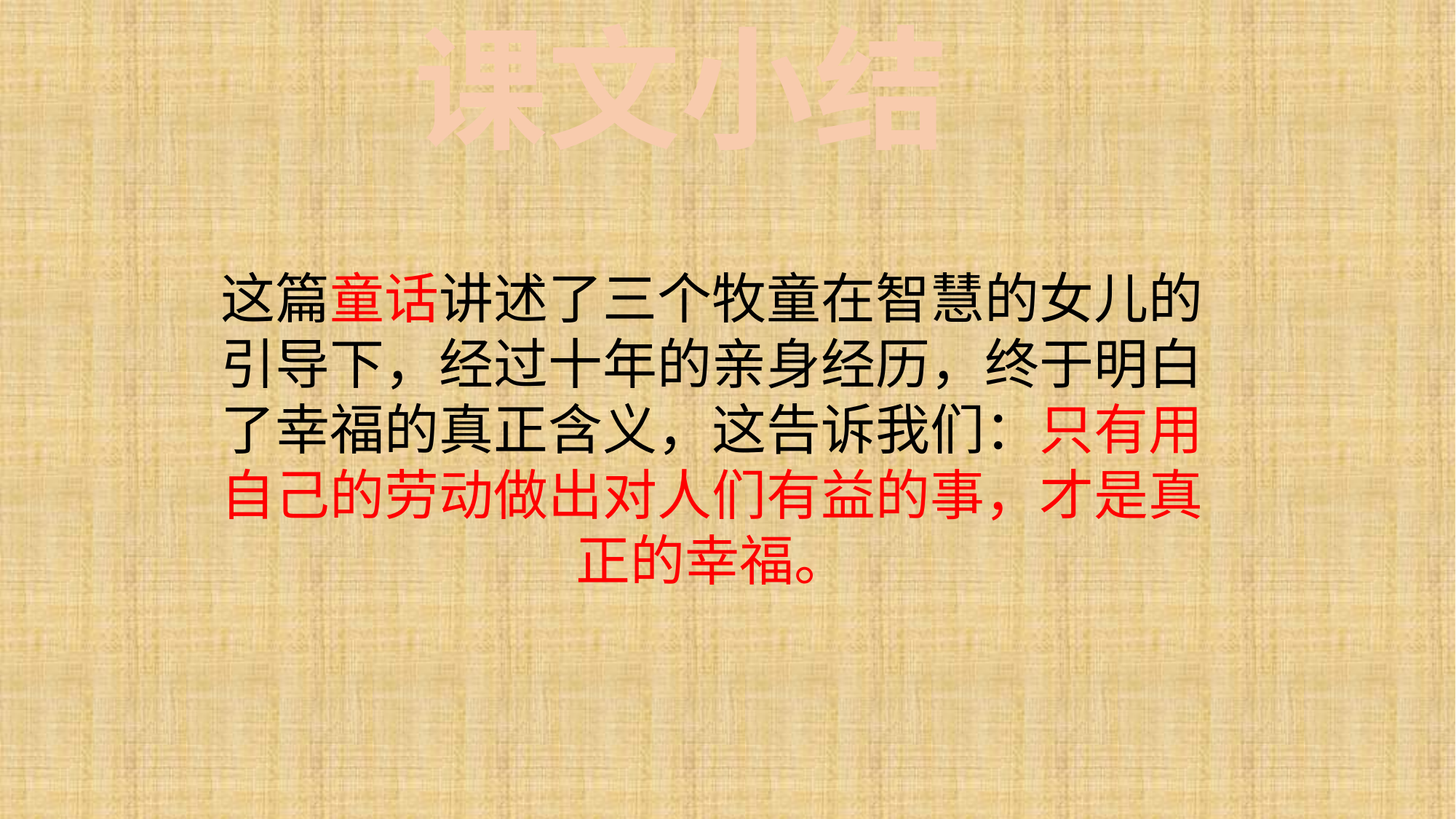

课文小结
这篇童话讲述了三个牧童在智慧的女儿的引导下，经过十年的亲身经历，终于明白了幸福的真正含义，这告诉我们：只有用自己的劳动做出对人们有益的事，才是真正的幸福。